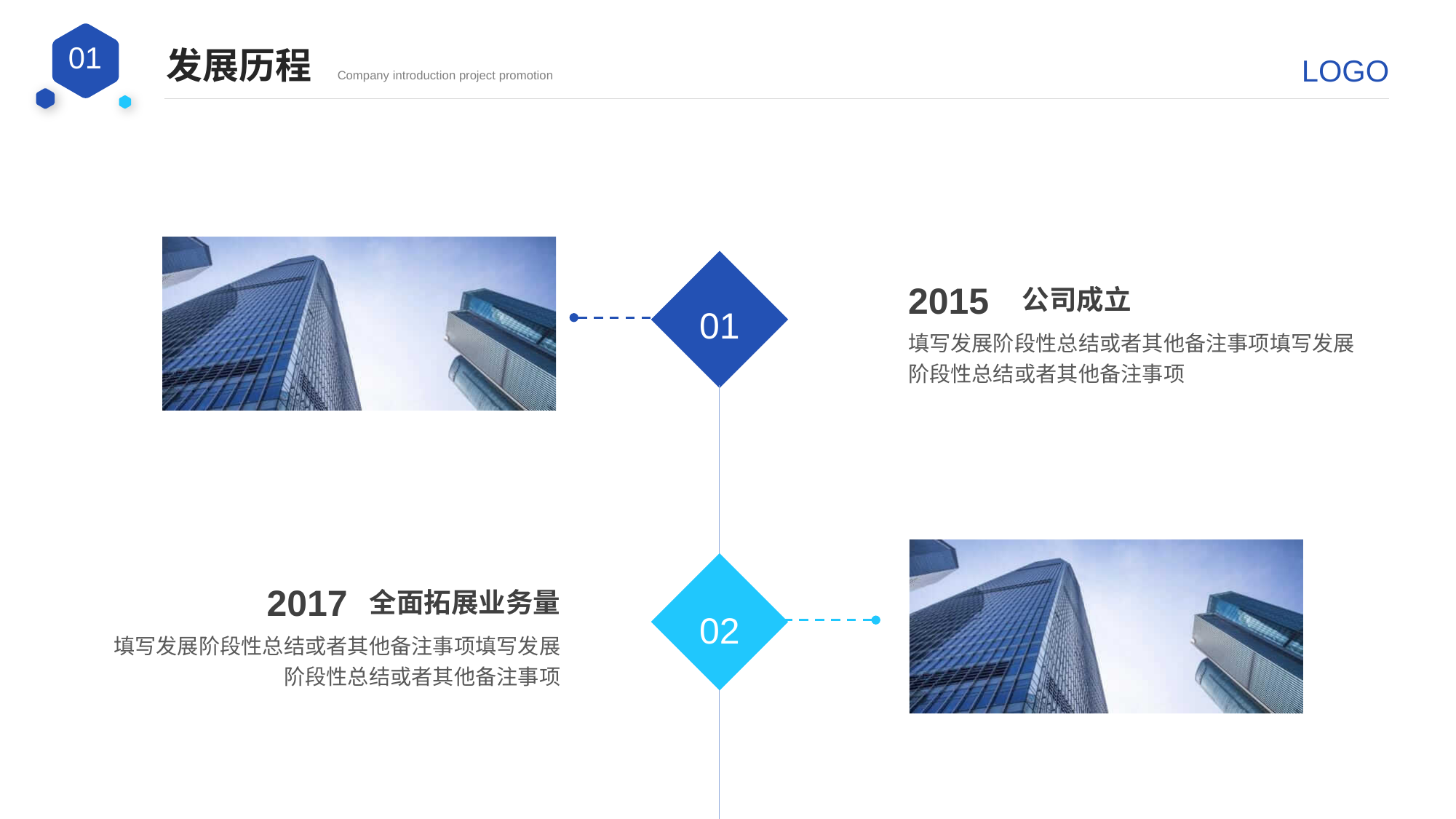

发展历程
Company introduction project promotion

2015
公司成立
填写发展阶段性总结或者其他备注事项填写发展阶段性总结或者其他备注事项
01

2017
全面拓展业务量
填写发展阶段性总结或者其他备注事项填写发展阶段性总结或者其他备注事项
02